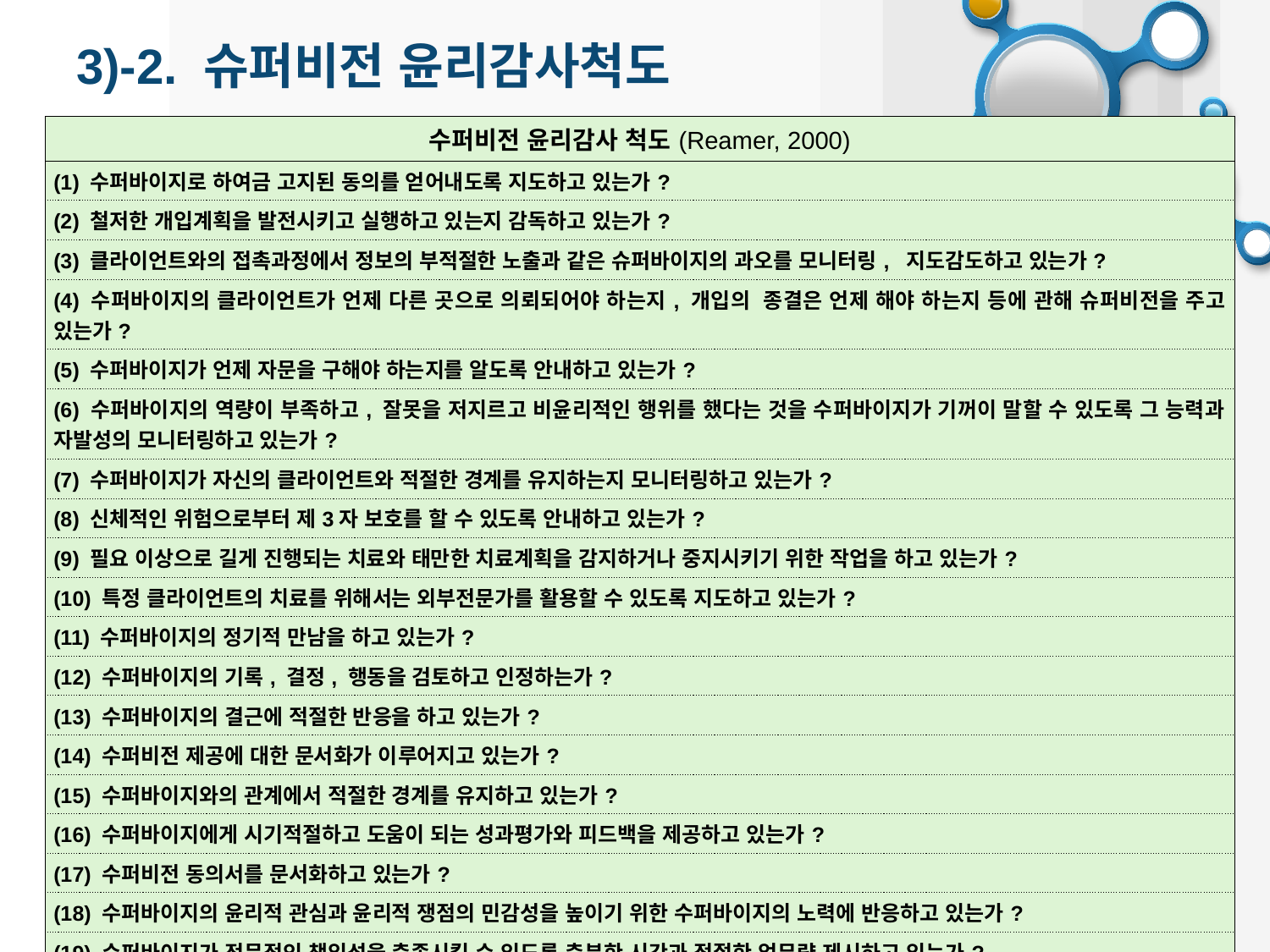

3)-2. 슈퍼비전 윤리감사척도
| 수퍼비전 윤리감사 척도(Reamer, 2000) |
| --- |
| (1) 수퍼바이지로 하여금 고지된 동의를 얻어내도록 지도하고 있는가? |
| (2) 철저한 개입계획을 발전시키고 실행하고 있는지 감독하고 있는가? |
| (3) 클라이언트와의 접촉과정에서 정보의 부적절한 노출과 같은 슈퍼바이지의 과오를 모니터링, 지도감도하고 있는가? |
| (4) 수퍼바이지의 클라이언트가 언제 다른 곳으로 의뢰되어야 하는지, 개입의 종결은 언제 해야 하는지 등에 관해 슈퍼비전을 주고 있는가? |
| (5) 수퍼바이지가 언제 자문을 구해야 하는지를 알도록 안내하고 있는가? |
| (6) 수퍼바이지의 역량이 부족하고, 잘못을 저지르고 비윤리적인 행위를 했다는 것을 수퍼바이지가 기꺼이 말할 수 있도록 그 능력과 자발성의 모니터링하고 있는가? |
| (7) 수퍼바이지가 자신의 클라이언트와 적절한 경계를 유지하는지 모니터링하고 있는가? |
| (8) 신체적인 위험으로부터 제3자 보호를 할 수 있도록 안내하고 있는가? |
| (9) 필요 이상으로 길게 진행되는 치료와 태만한 치료계획을 감지하거나 중지시키기 위한 작업을 하고 있는가? |
| (10) 특정 클라이언트의 치료를 위해서는 외부전문가를 활용할 수 있도록 지도하고 있는가? |
| (11) 수퍼바이지의 정기적 만남을 하고 있는가? |
| (12) 수퍼바이지의 기록, 결정, 행동을 검토하고 인정하는가? |
| (13) 수퍼바이지의 결근에 적절한 반응을 하고 있는가? |
| (14) 수퍼비전 제공에 대한 문서화가 이루어지고 있는가? |
| (15) 수퍼바이지와의 관계에서 적절한 경계를 유지하고 있는가? |
| (16) 수퍼바이지에게 시기적절하고 도움이 되는 성과평가와 피드백을 제공하고 있는가? |
| (17) 수퍼비전 동의서를 문서화하고 있는가? |
| (18) 수퍼바이지의 윤리적 관심과 윤리적 쟁점의 민감성을 높이기 위한 수퍼바이지의 노력에 반응하고 있는가? |
| (19) 수퍼바이지가 전문적인 책임성을 충족시킬 수 있도록 충분한 시간과 적절한 업무량 제시하고 있는가? |
| (20) 적절한 수퍼비전을 제공하기 위하여 그들의 업무에 있어 충분한 시간 제공하고 있는가? |